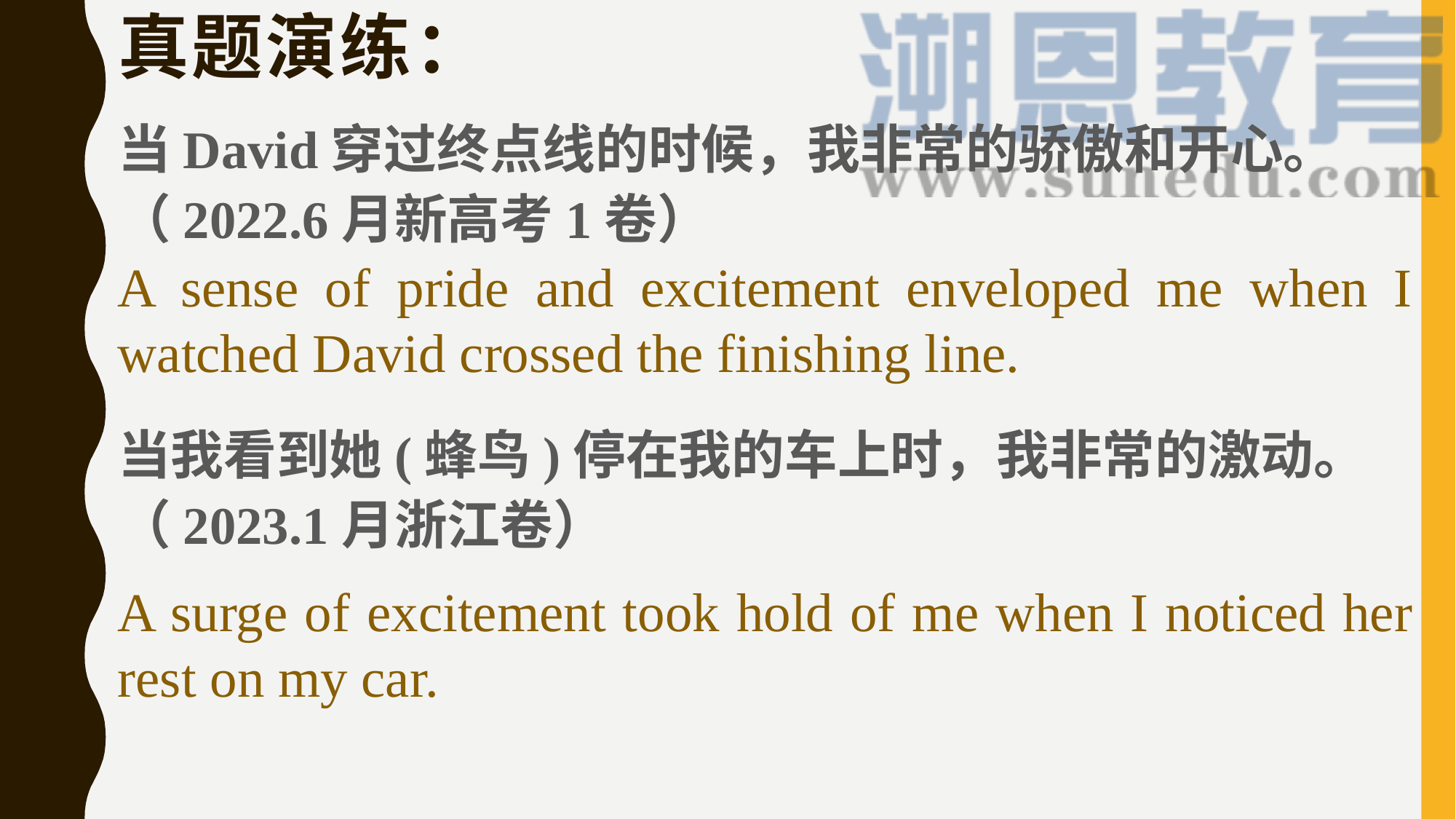

# 真题演练：
当David穿过终点线的时候，我非常的骄傲和开心。（2022.6月新高考1卷）
A sense of pride and excitement enveloped me when I watched David crossed the finishing line.
当我看到她(蜂鸟)停在我的车上时，我非常的激动。（2023.1月浙江卷）
A surge of excitement took hold of me when I noticed her rest on my car.